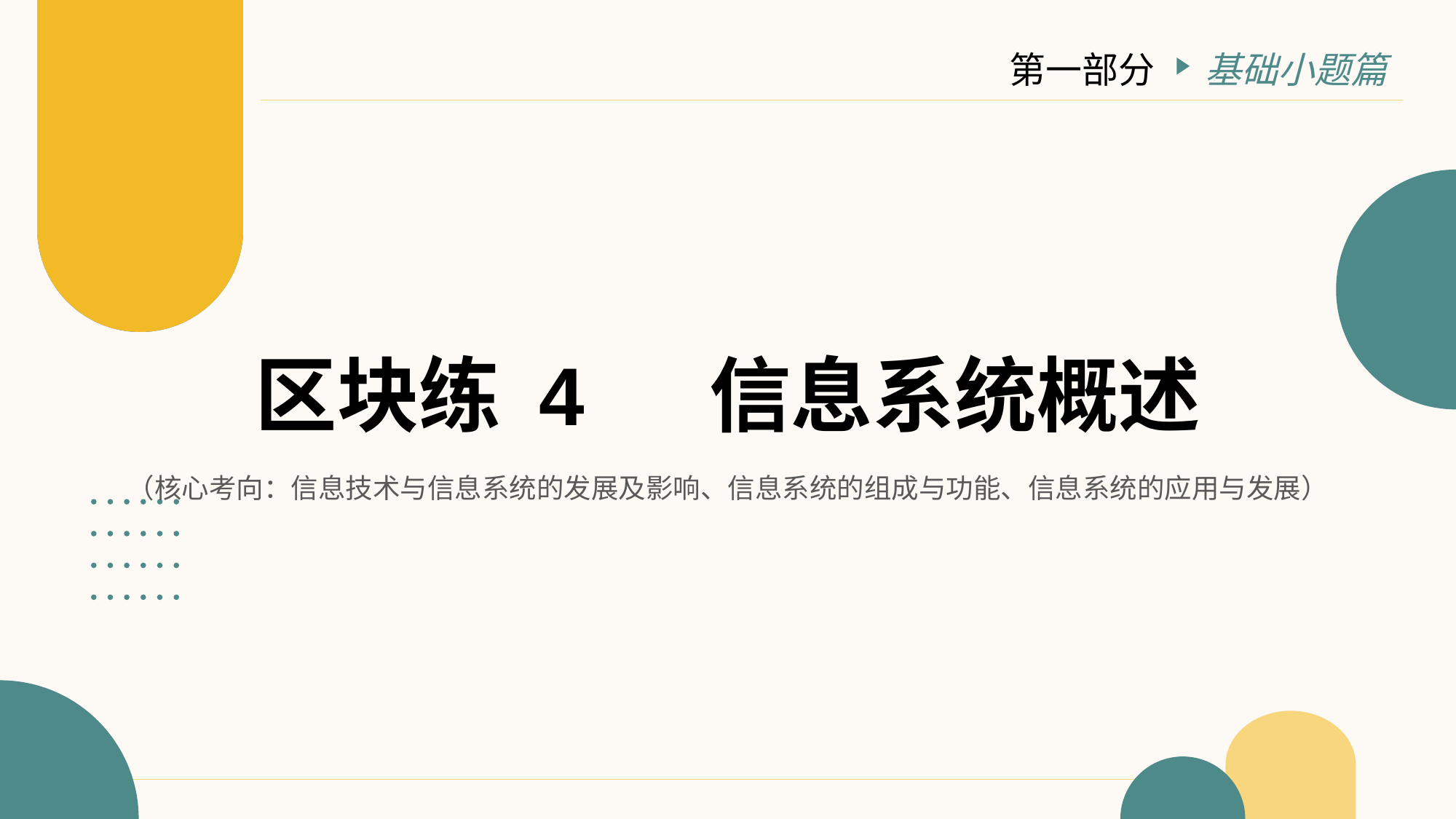

第一部分
基础小题篇

# 区块练 4 　信息系统概述
（核心考向：信息技术与信息系统的发展及影响、信息系统的组成与功能、信息系统的应用与发展）